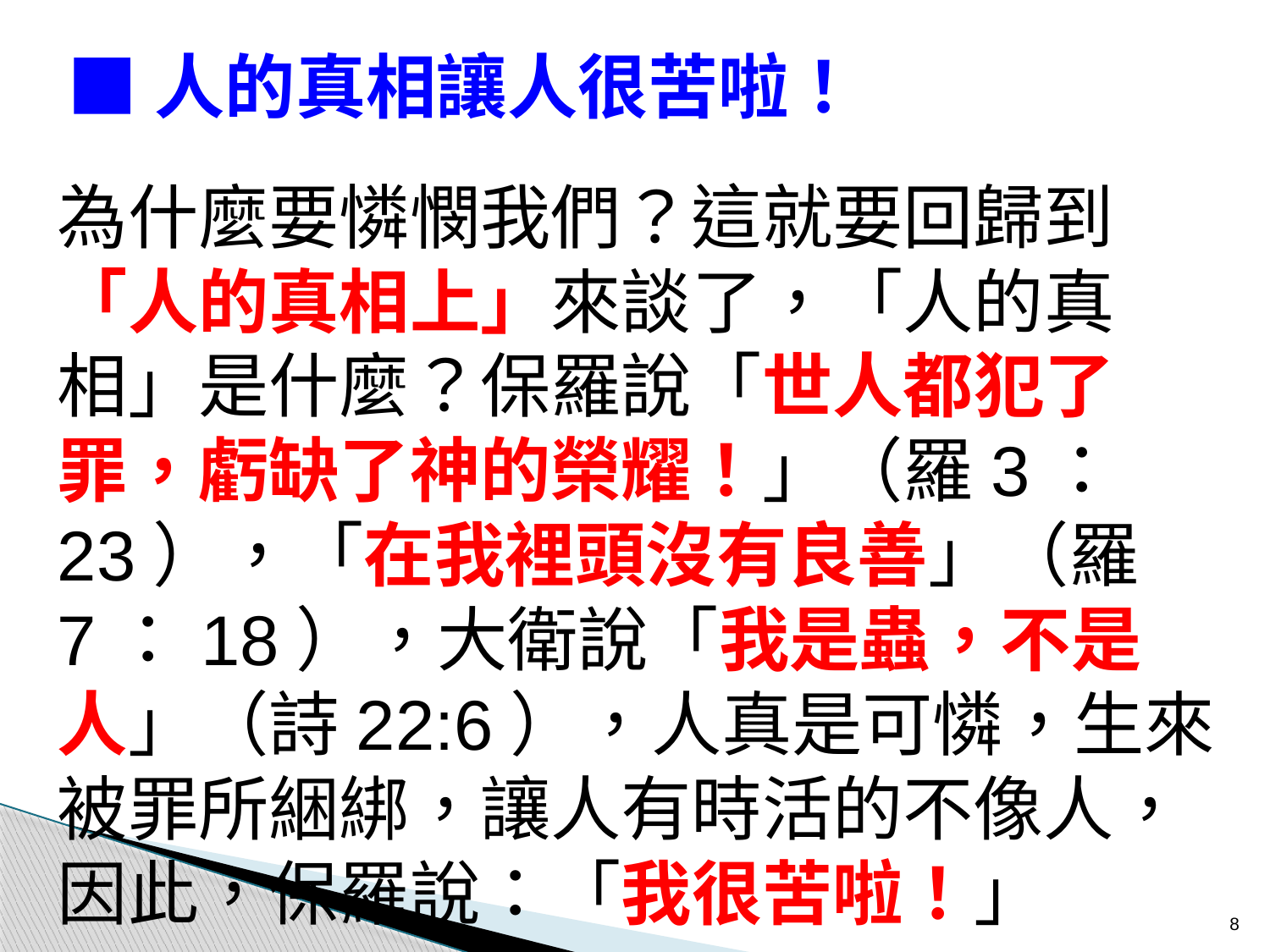

■人的真相讓人很苦啦！
為什麼要憐憫我們？這就要回歸到「人的真相上」來談了，「人的真相」是什麼？保羅說「世人都犯了罪，虧缺了神的榮耀！」（羅3：23），「在我裡頭沒有良善」（羅7：18），大衛說「我是蟲，不是人」（詩22:6），人真是可憐，生來被罪所綑綁，讓人有時活的不像人，因此，保羅說：「我很苦啦！」
8